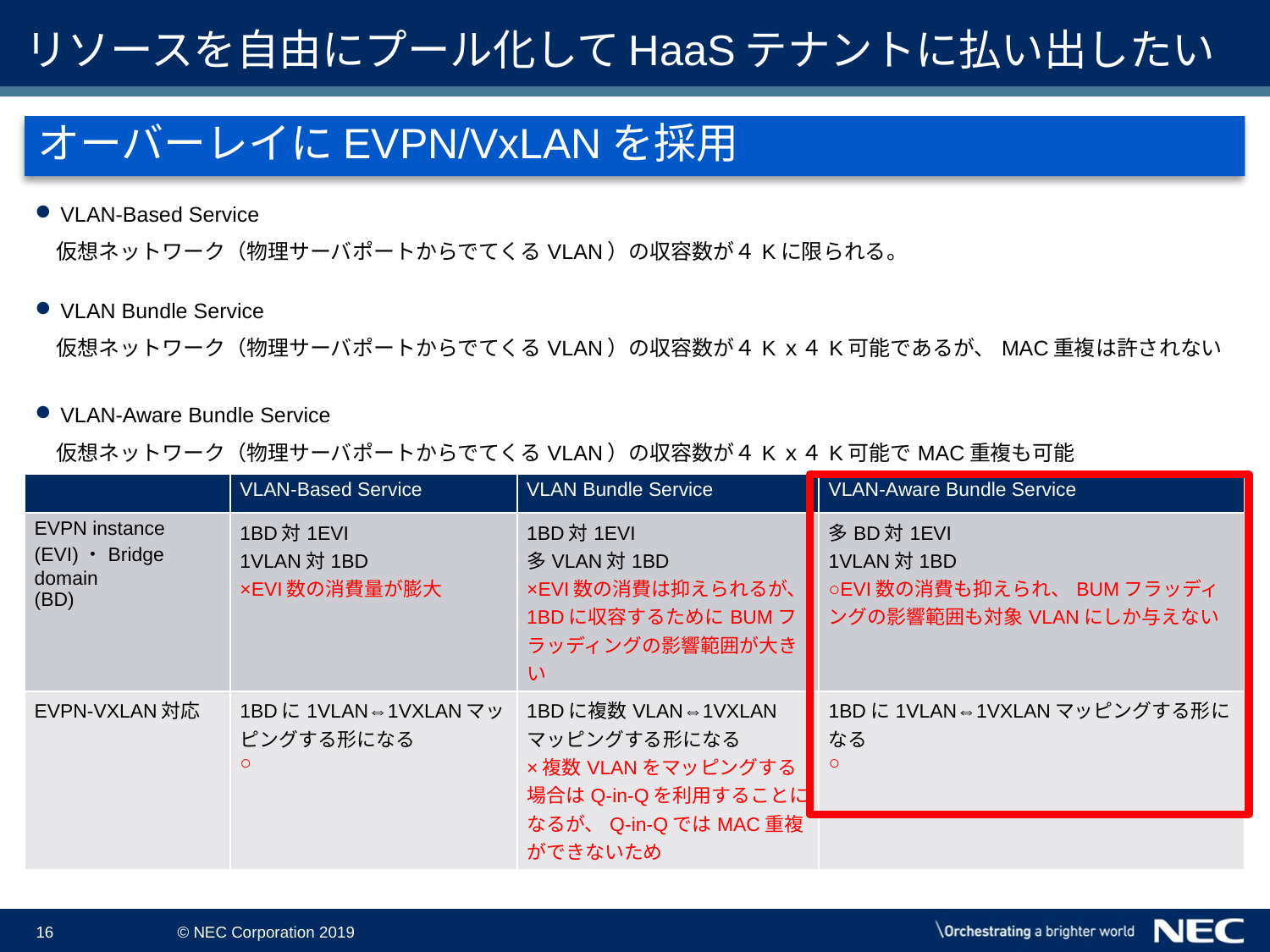

# リソースを自由にプール化してHaaSテナントに払い出したい
オーバーレイにEVPN/VxLANを採用
VLAN-Based Service
　仮想ネットワーク（物理サーバポートからでてくるVLAN）の収容数が４Kに限られる。

VLAN Bundle Service
　仮想ネットワーク（物理サーバポートからでてくるVLAN）の収容数が４Kｘ４K可能であるが、MAC重複は許されない

VLAN-Aware Bundle Service
　仮想ネットワーク（物理サーバポートからでてくるVLAN）の収容数が４Kｘ４K可能でMAC重複も可能

|  | VLAN-Based Service | VLAN Bundle Service | VLAN-Aware Bundle Service |
| --- | --- | --- | --- |
| EVPN instance (EVI)・Bridge domain (BD) | 1BD対1EVI 1VLAN対1BD ×EVI数の消費量が膨大 | 1BD対1EVI 多VLAN対1BD ×EVI数の消費は抑えられるが、1BDに収容するためにBUMフラッディングの影響範囲が大きい | 多BD対1EVI 1VLAN対1BD ○EVI数の消費も抑えられ、BUMフラッディングの影響範囲も対象VLANにしか与えない |
| EVPN-VXLAN対応 | 1BDに1VLAN⇔1VXLANマッピングする形になる ○ | 1BDに複数VLAN⇔1VXLANマッピングする形になる ×複数VLANをマッピングする場合はQ-in-Qを利用することになるが、Q-in-QではMAC重複ができないため | 1BDに1VLAN⇔1VXLANマッピングする形になる ○ |